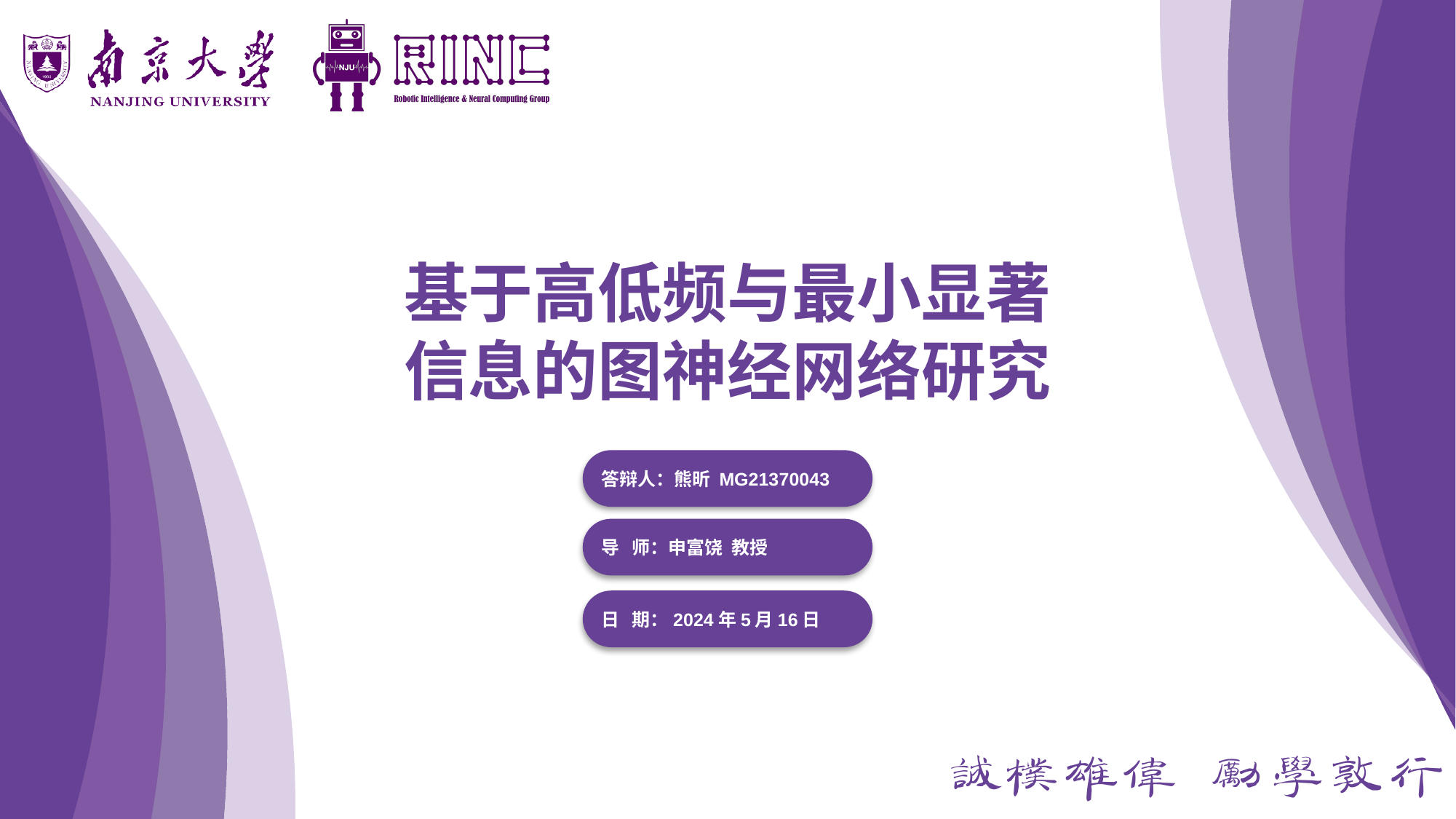

基于高低频与最小显著
信息的图神经网络研究

答辩人：熊昕 MG21370043
导   师：申富饶  教授
日   期：2024年5月16日